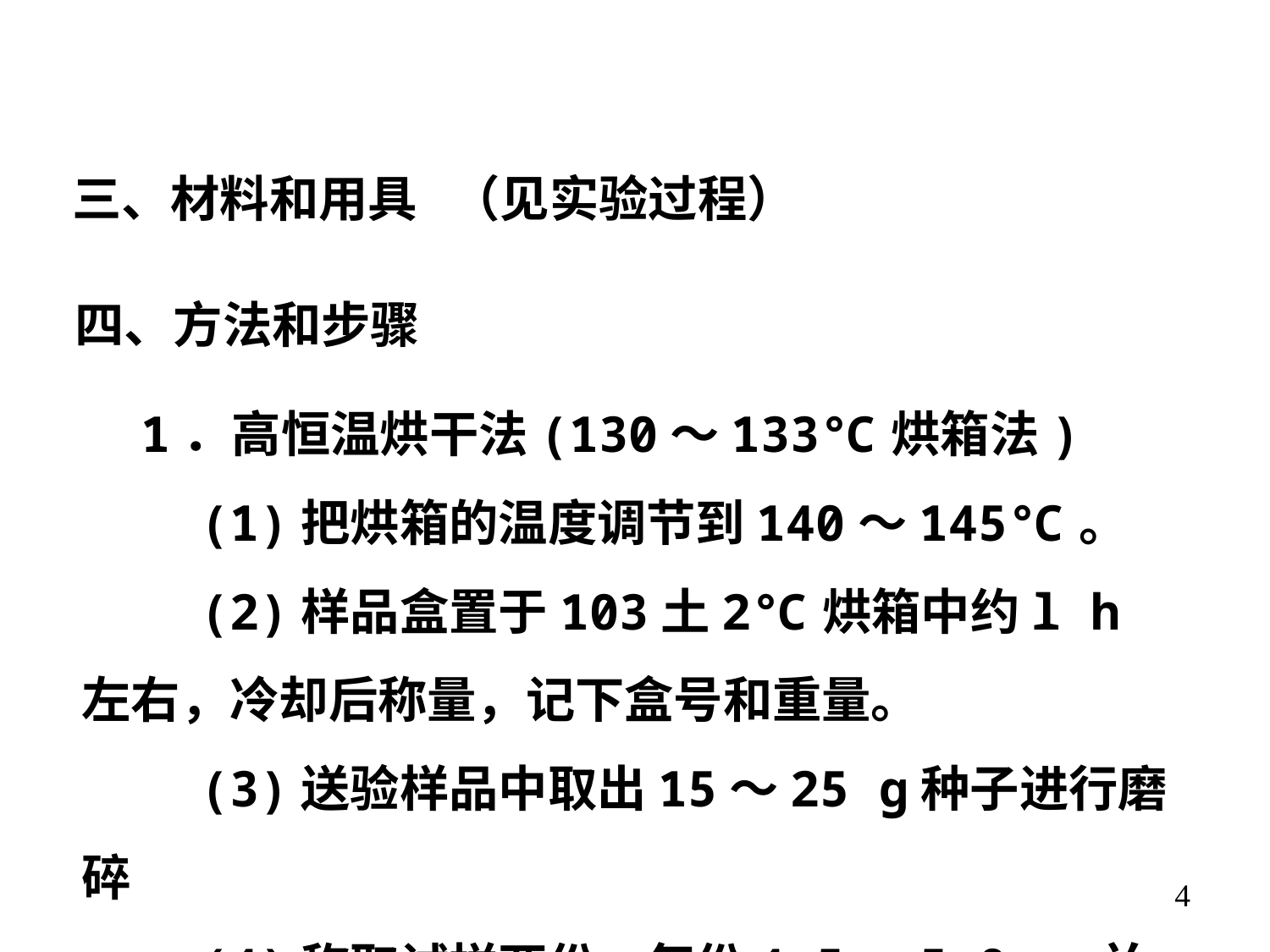

三、材料和用具   （见实验过程）
四、方法和步骤
  1．高恒温烘干法(130～133℃烘箱法)
    (1)把烘箱的温度调节到140～145℃。
    (2)样品盒置于103土2℃烘箱中约l h左右，冷却后称量，记下盒号和重量。
    (3)送验样品中取出15～25 g种子进行磨碎
    (4)称取试样两份，每份4.5～5.0g，并加盖。
4